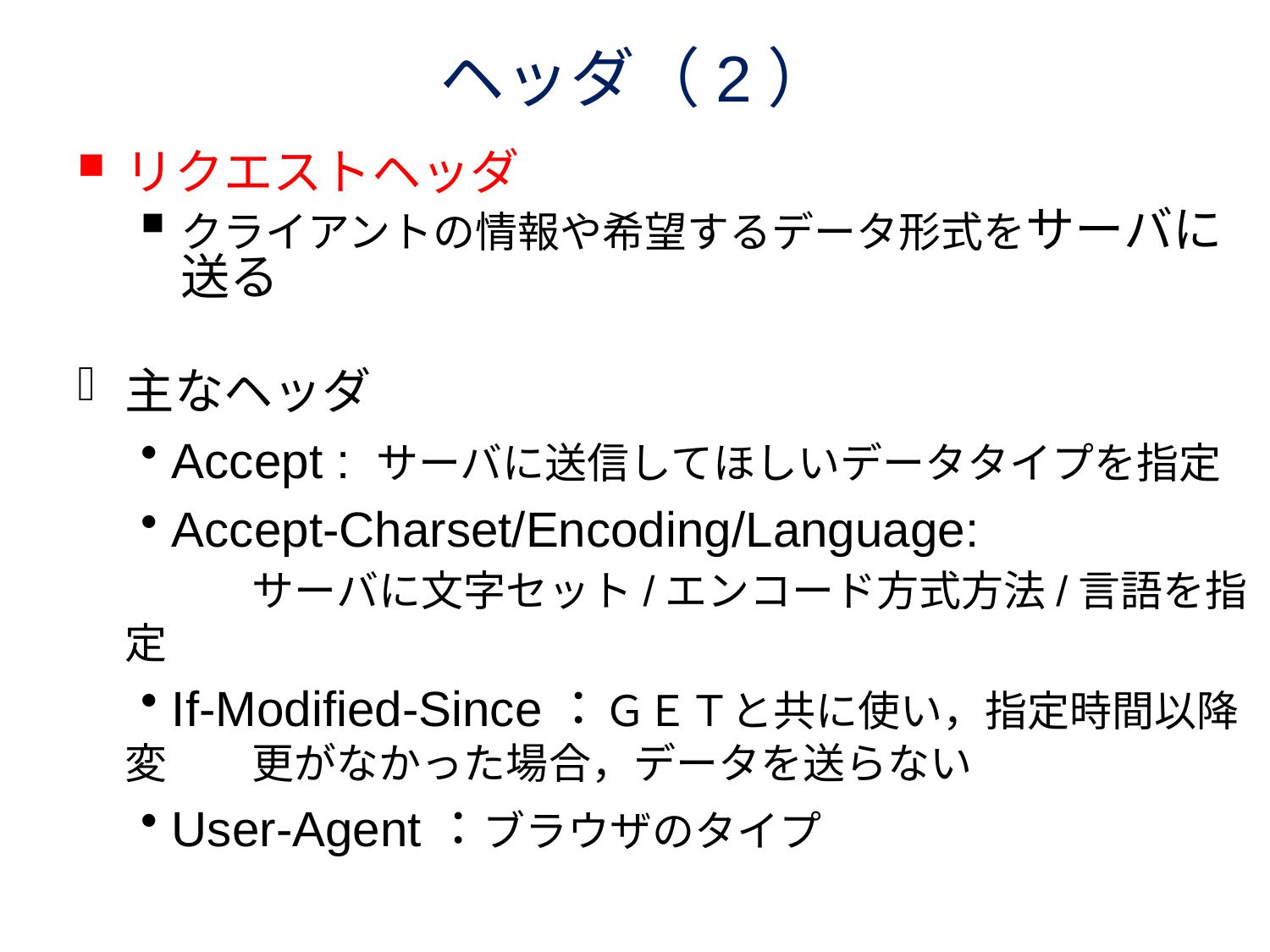

# ヘッダ（2）
リクエストヘッダ
クライアントの情報や希望するデータ形式をサーバに送る

主なヘッダ
 Accept : サーバに送信してほしいデータタイプを指定
 Accept-Charset/Encoding/Language:　
	サーバに文字セット/エンコード方式方法/言語を指定
 If-Modified-Since：ＧＥＴと共に使い，指定時間以降変	更がなかった場合，データを送らない
 User-Agent：ブラウザのタイプ